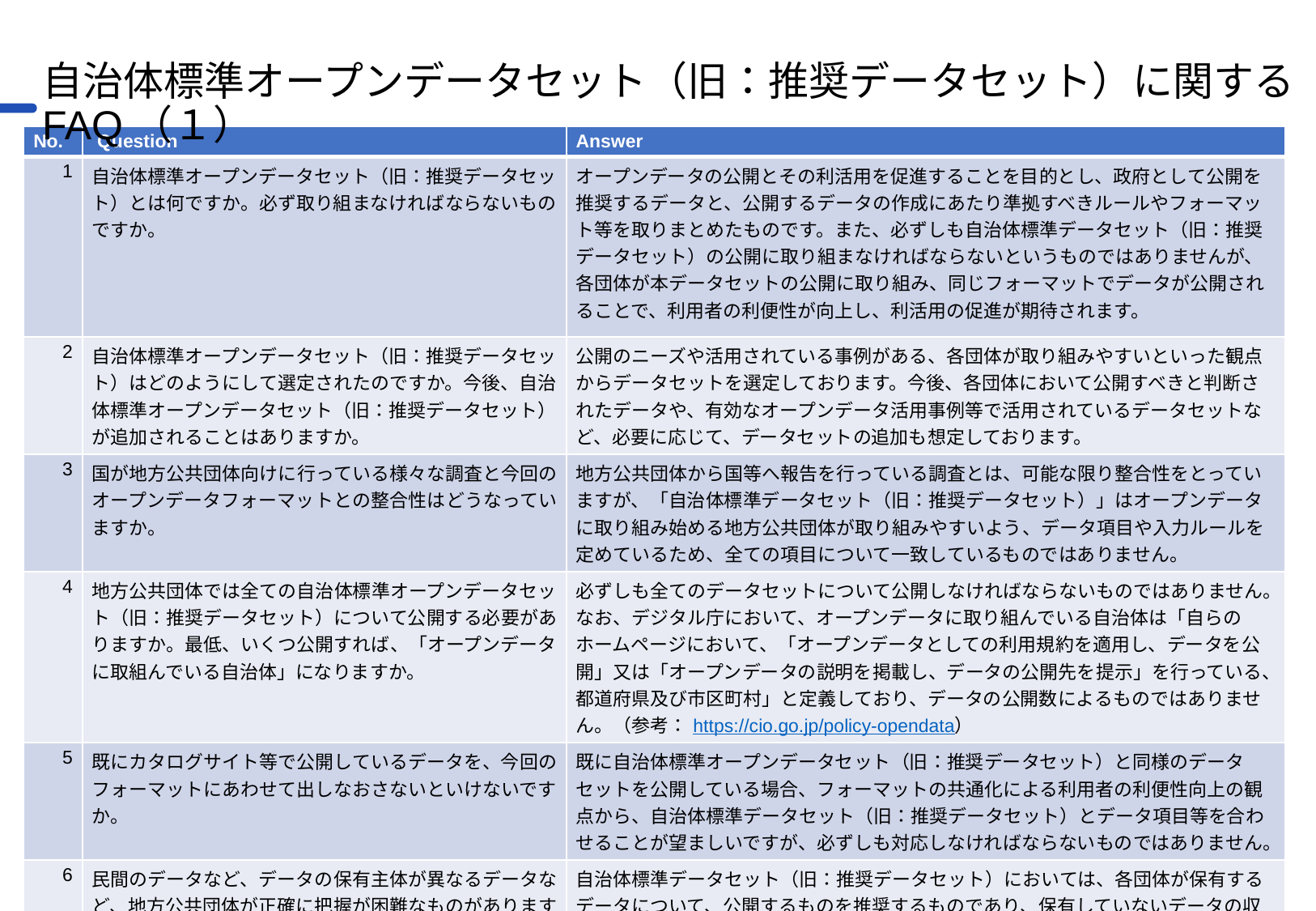

# 自治体標準オープンデータセット（旧：推奨データセット）に関するFAQ（１）
| No. | Question | Answer |
| --- | --- | --- |
| 1 | 自治体標準オープンデータセット（旧：推奨データセット）とは何ですか。必ず取り組まなければならないものですか。 | オープンデータの公開とその利活用を促進することを目的とし、政府として公開を推奨するデータと、公開するデータの作成にあたり準拠すべきルールやフォーマット等を取りまとめたものです。また、必ずしも自治体標準データセット（旧：推奨データセット）の公開に取り組まなければならないというものではありませんが、各団体が本データセットの公開に取り組み、同じフォーマットでデータが公開されることで、利用者の利便性が向上し、利活用の促進が期待されます。 |
| 2 | 自治体標準オープンデータセット（旧：推奨データセット）はどのようにして選定されたのですか。今後、自治体標準オープンデータセット（旧：推奨データセット）が追加されることはありますか。 | 公開のニーズや活用されている事例がある、各団体が取り組みやすいといった観点からデータセットを選定しております。今後、各団体において公開すべきと判断されたデータや、有効なオープンデータ活用事例等で活用されているデータセットなど、必要に応じて、データセットの追加も想定しております。 |
| 3 | 国が地方公共団体向けに行っている様々な調査と今回のオープンデータフォーマットとの整合性はどうなっていますか。 | 地方公共団体から国等へ報告を行っている調査とは、可能な限り整合性をとっていますが、「自治体標準データセット（旧：推奨データセット）」はオープンデータに取り組み始める地方公共団体が取り組みやすいよう、データ項目や入力ルールを定めているため、全ての項目について一致しているものではありません。 |
| 4 | 地方公共団体では全ての自治体標準オープンデータセット（旧：推奨データセット）について公開する必要がありますか。最低、いくつ公開すれば、「オープンデータに取組んでいる自治体」になりますか。 | 必ずしも全てのデータセットについて公開しなければならないものではありません。なお、デジタル庁において、オープンデータに取り組んでいる自治体は「自らのホームページにおいて、「オープンデータとしての利用規約を適用し、データを公開」又は「オープンデータの説明を掲載し、データの公開先を提示」を行っている、都道府県及び市区町村」と定義しており、データの公開数によるものではありません。（参考：https://cio.go.jp/policy-opendata） |
| 5 | 既にカタログサイト等で公開しているデータを、今回のフォーマットにあわせて出しなおさないといけないですか。 | 既に自治体標準オープンデータセット（旧：推奨データセット）と同様のデータセットを公開している場合、フォーマットの共通化による利用者の利便性向上の観点から、自治体標準データセット（旧：推奨データセット）とデータ項目等を合わせることが望ましいですが、必ずしも対応しなければならないものではありません。 |
| 6 | 民間のデータなど、データの保有主体が異なるデータなど、地方公共団体が正確に把握が困難なものがありますが、全て調査して公開しなければならないですか。 | 自治体標準データセット（旧：推奨データセット）においては、各団体が保有するデータについて、公開するものを推奨するものであり、保有していないデータの収集・公開を義務付けるものではありません。また、住民サービス向上等の一環として、各団体が独自にデータを収集・公開することを妨げるものではありません。 |